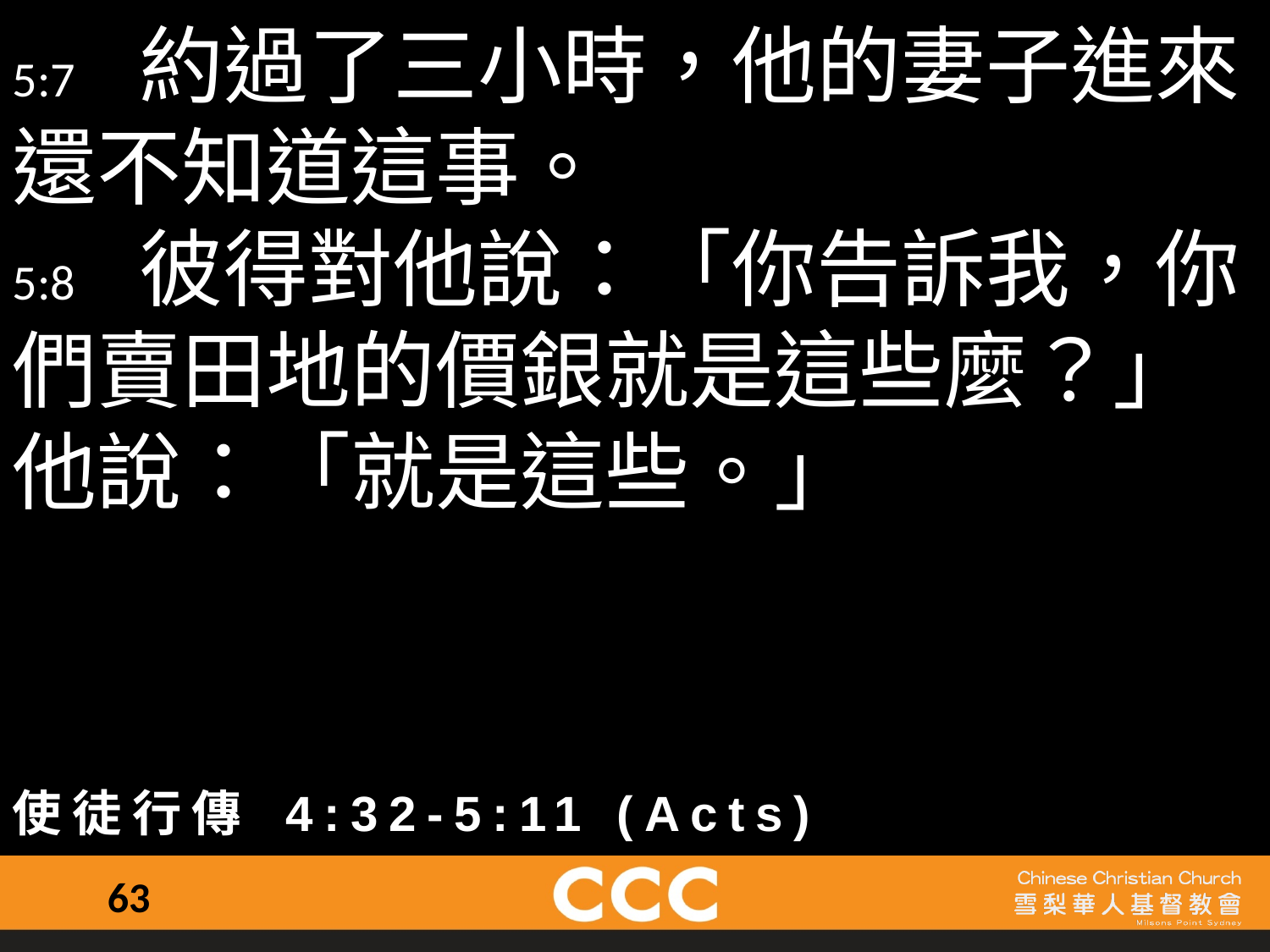

5:7	約過了三小時，他的妻子進來，還不知道這事。
5:8	彼得對他說：「你告訴我，你們賣田地的價銀就是這些麼？」他說：「就是這些。」
使徒行傳 4:32-5:11 (Acts)
63